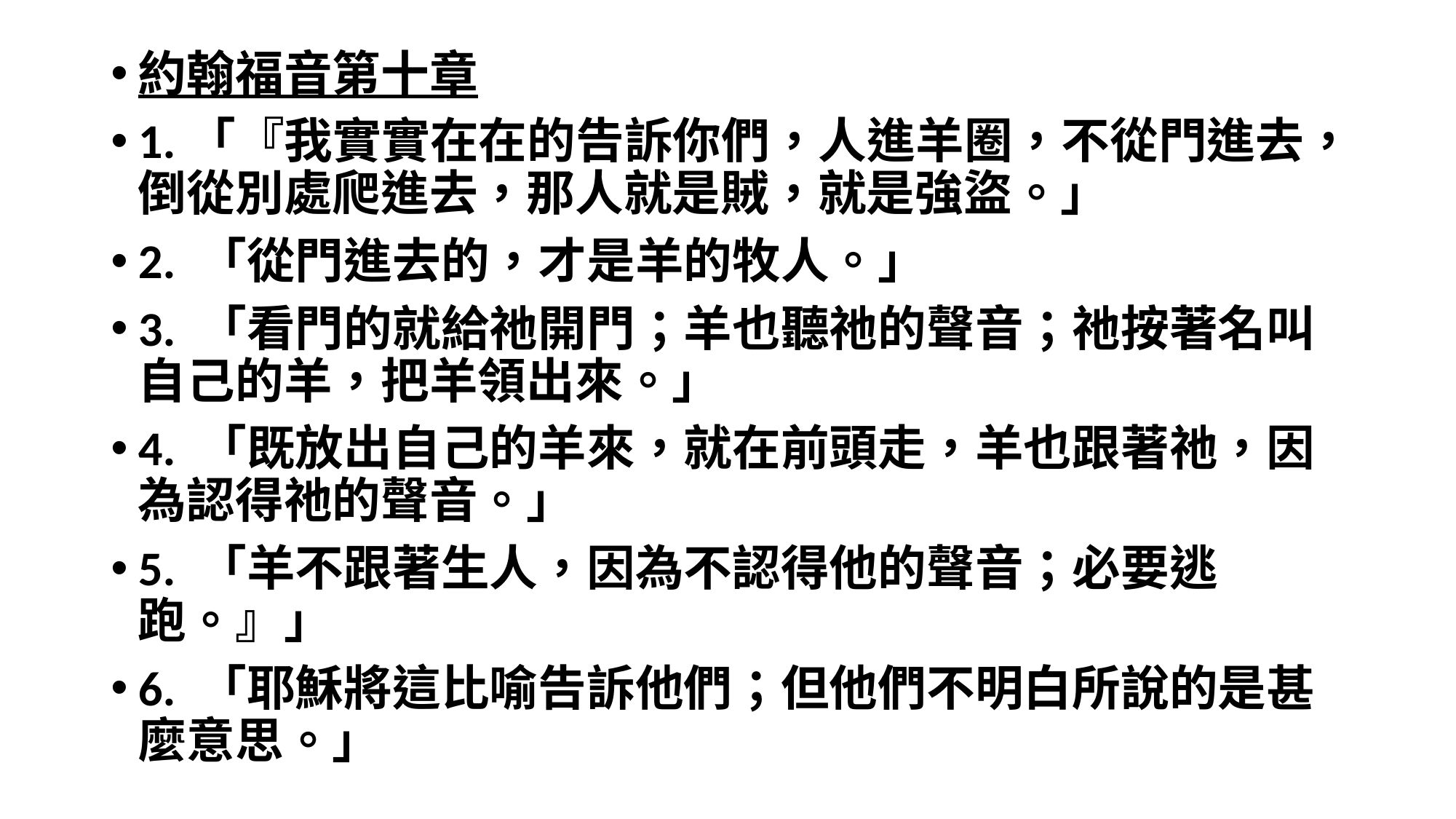

#
約翰福音第十章
1.「『我實實在在的告訴你們，人進羊圈，不從門進去，倒從別處爬進去，那人就是賊，就是強盜。」
2. 「從門進去的，才是羊的牧人。」
3. 「看門的就給祂開門；羊也聽祂的聲音；祂按著名叫自己的羊，把羊領出來。」
4. 「既放出自己的羊來，就在前頭走，羊也跟著祂，因為認得祂的聲音。」
5. 「羊不跟著生人，因為不認得他的聲音；必要逃跑。』」
6. 「耶穌將這比喻告訴他們；但他們不明白所說的是甚麼意思。」